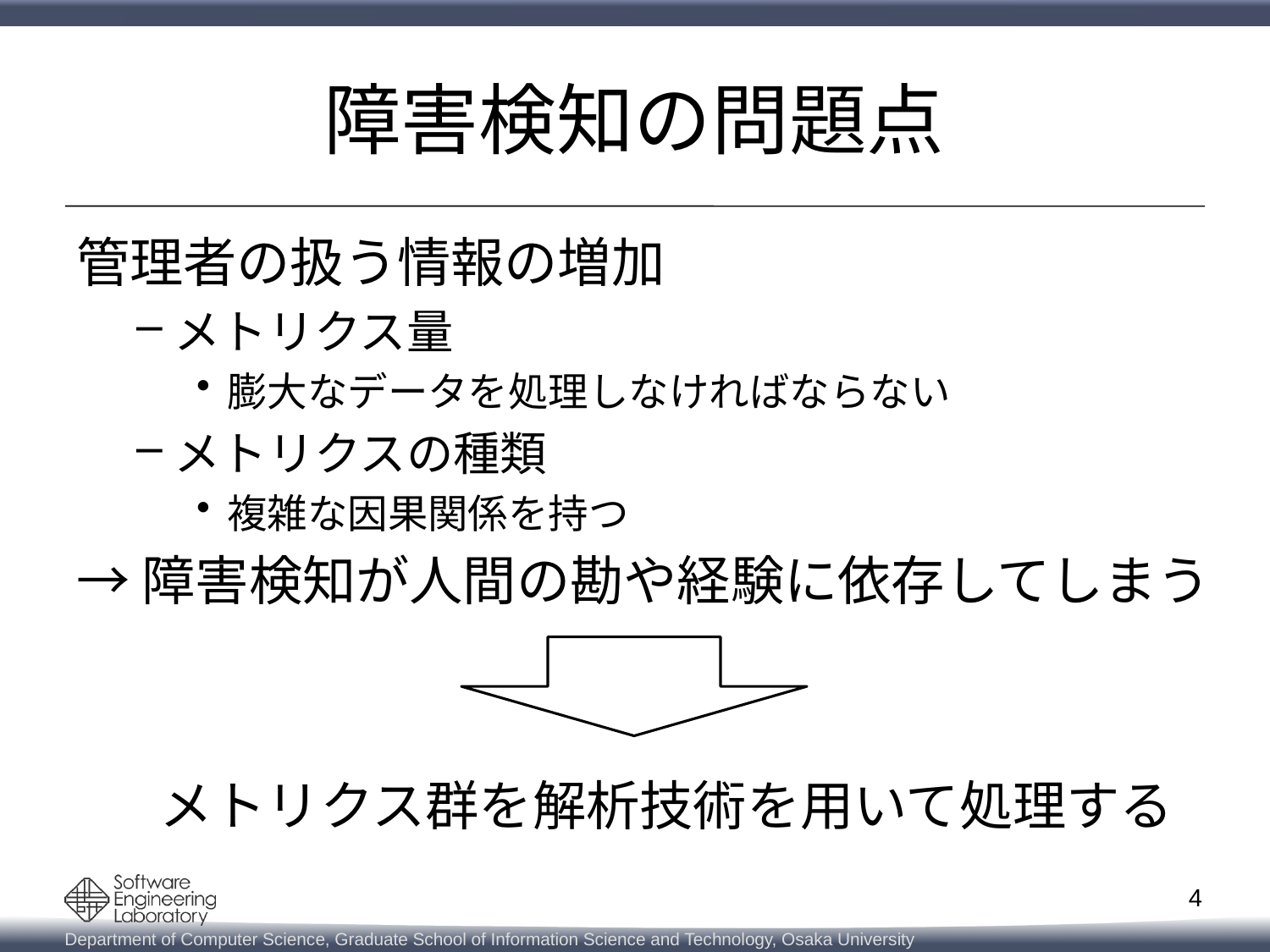

# 障害検知の問題点
管理者の扱う情報の増加
メトリクス量
膨大なデータを処理しなければならない
メトリクスの種類
複雑な因果関係を持つ
→障害検知が人間の勘や経験に依存してしまう

メトリクス群を解析技術を用いて処理する

4